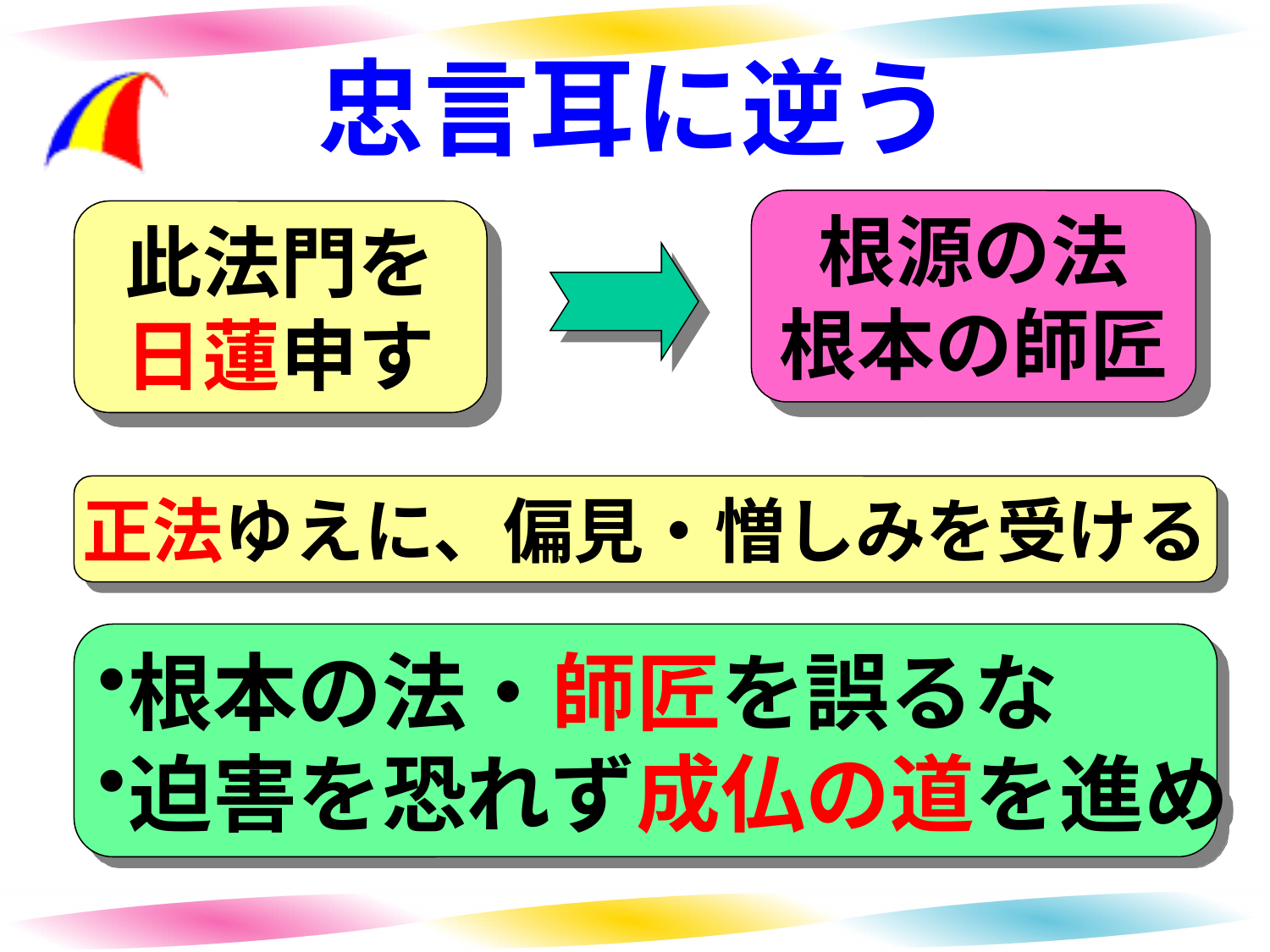

# 忠言耳に逆う
根源の法
根本の師匠
此法門を
日蓮申す

正法ゆえに、偏見・憎しみを受ける
根本の法・師匠を誤るな
迫害を恐れず成仏の道を進め